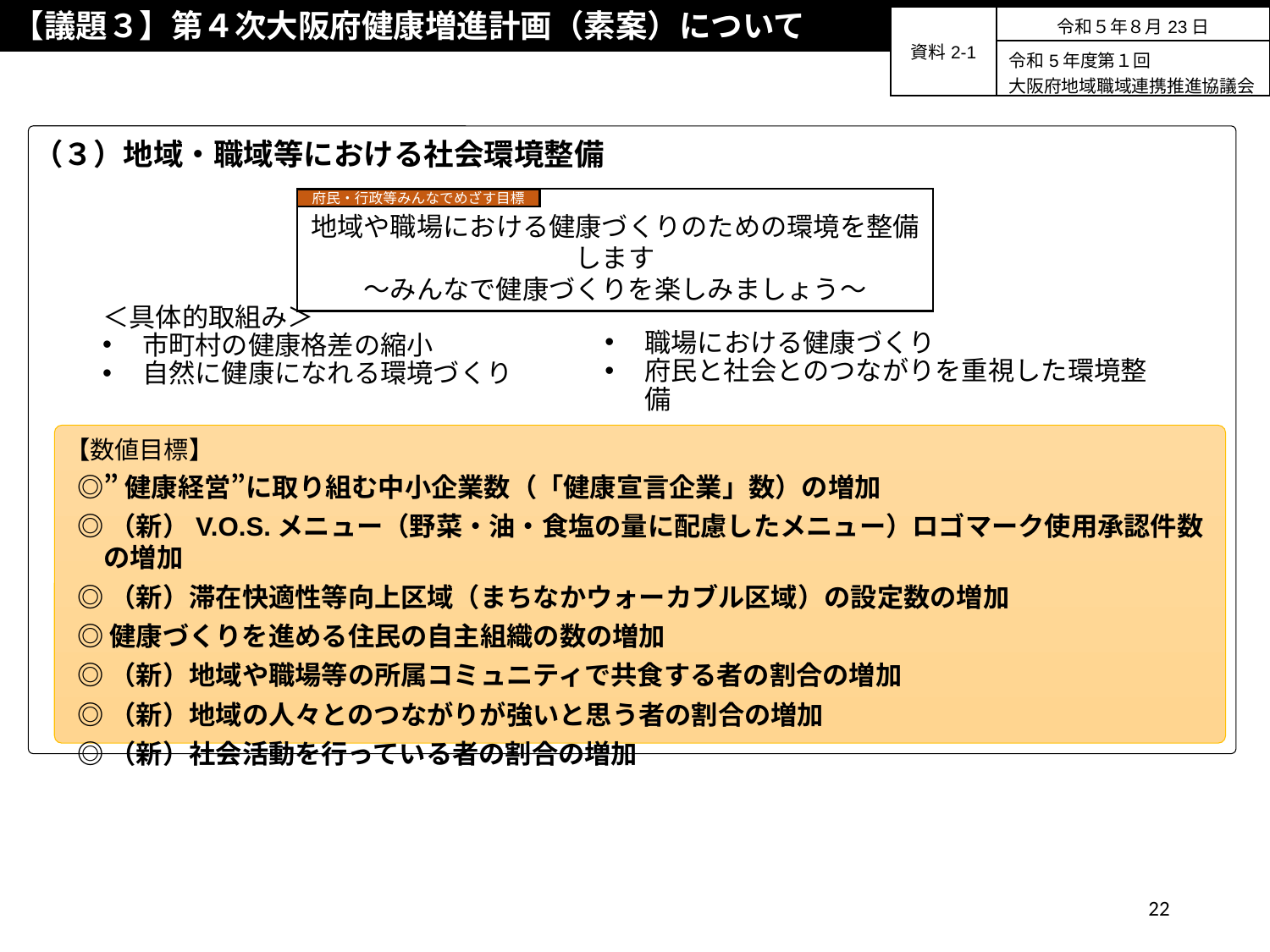

【議題３】第４次大阪府健康増進計画（素案）について
| 資料2-1 | 令和５年８月23日 |
| --- | --- |
|  | 令和5年度第１回 大阪府地域職域連携推進協議会 |

（３）地域・職域等における社会環境整備

地域や職場における健康づくりのための環境を整備します
～みんなで健康づくりを楽しみましょう～
府民・行政等みんなでめざす目標
＜具体的取組み＞
市町村の健康格差の縮小
自然に健康になれる環境づくり
職場における健康づくり
府民と社会とのつながりを重視した環境整備

【数値目標】
◎”健康経営”に取り組む中小企業数（「健康宣言企業」数）の増加
◎（新）V.O.S.メニュー（野菜・油・食塩の量に配慮したメニュー）ロゴマーク使用承認件数の増加
◎（新）滞在快適性等向上区域（まちなかウォーカブル区域）の設定数の増加
◎健康づくりを進める住民の自主組織の数の増加
◎（新）地域や職場等の所属コミュニティで共食する者の割合の増加
◎（新）地域の人々とのつながりが強いと思う者の割合の増加
◎（新）社会活動を行っている者の割合の増加
22